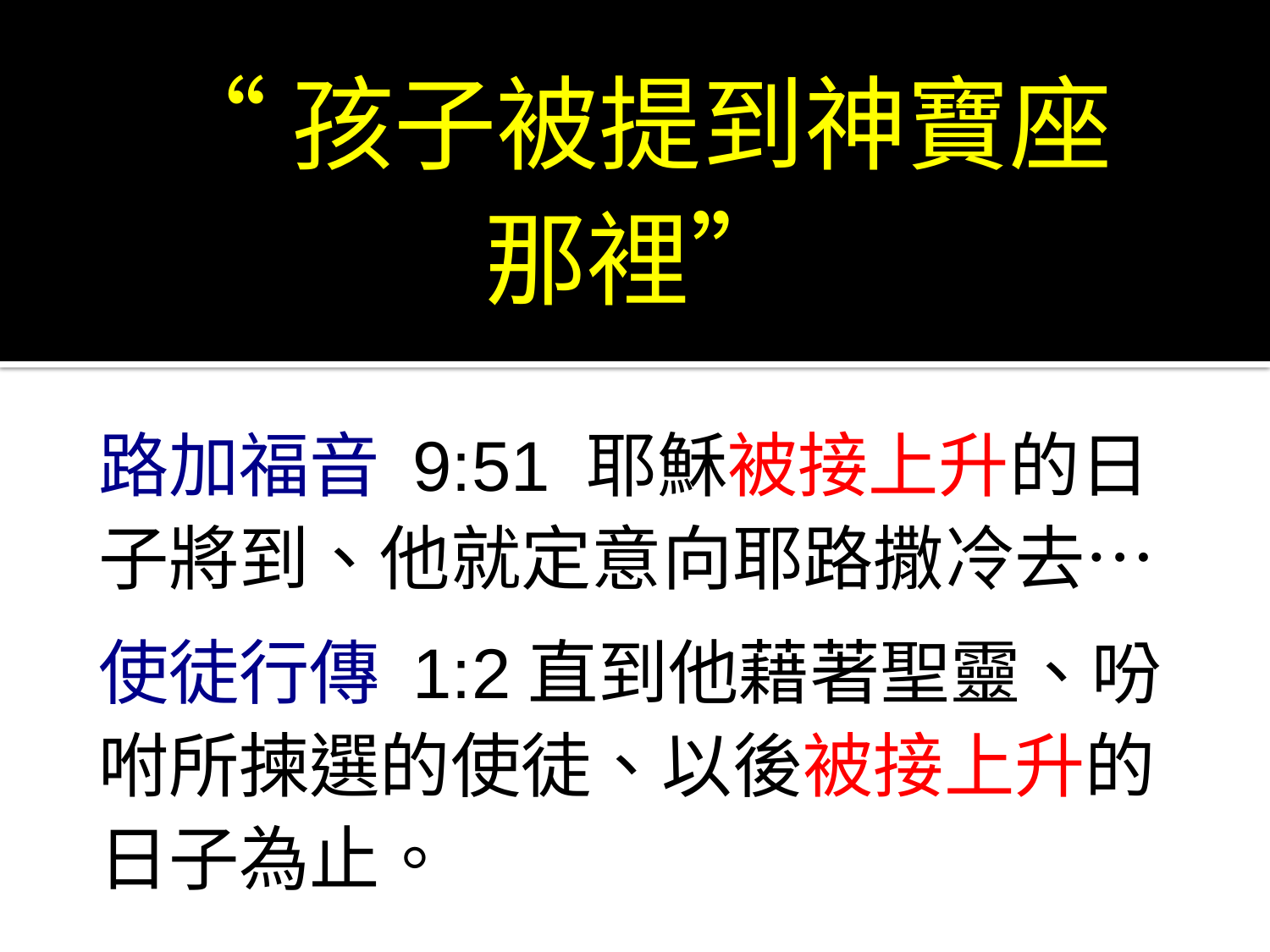

# “孩子被提到神寶座那裡”
路加福音 9:51 耶穌被接上升的日子將到、他就定意向耶路撒冷去…
使徒行傳 1:2直到他藉著聖靈、吩咐所揀選的使徒、以後被接上升的日子為止。